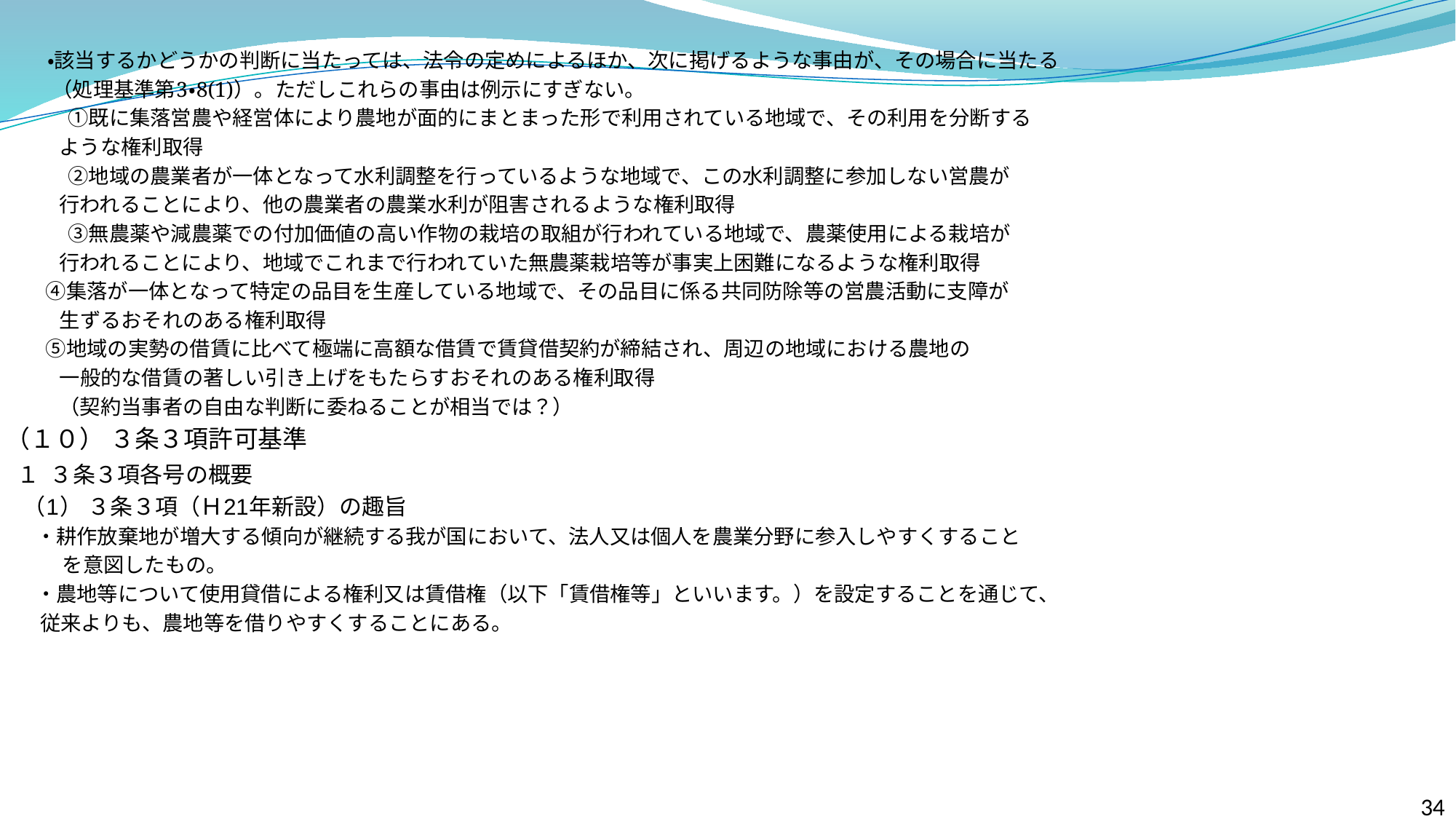

・該当するかどうかの判断に当たっては、法令の定めによるほか、次に掲げるような事由が、その場合に当たる
　  （処理基準第3・8(1)）。ただしこれらの事由は例示にすぎない。
　　 ①既に集落営農や経営体により農地が面的にまとまった形で利用されている地域で、その利用を分断する
        ような権利取得
　　 ②地域の農業者が一体となって水利調整を行っているような地域で、この水利調整に参加しない営農が
        行われることにより、他の農業者の農業水利が阻害されるような権利取得
　　 ③無農薬や減農薬での付加価値の高い作物の栽培の取組が行われている地域で、農薬使用による栽培が
        行われることにより、地域でこれまで行われていた無農薬栽培等が事実上困難になるような権利取得
     ④集落が一体となって特定の品目を生産している地域で、その品目に係る共同防除等の営農活動に支障が
        生ずるおそれのある権利取得
     ⑤地域の実勢の借賃に比べて極端に高額な借賃で賃貸借契約が締結され、周辺の地域における農地の
        一般的な借賃の著しい引き上げをもたらすおそれのある権利取得
        （契約当事者の自由な判断に委ねることが相当では？）
（１０） ３条３項許可基準
  １  ３条３項各号の概要
 （1） ３条３項（Ｈ21年新設）の趣旨
    ・耕作放棄地が増大する傾向が継続する我が国において、法人又は個人を農業分野に参入しやすくすること
　　 を意図したもの。
    ・農地等について使用貸借による権利又は賃借権（以下「賃借権等」といいます。）を設定することを通じて、
     従来よりも、農地等を借りやすくすることにある。

34